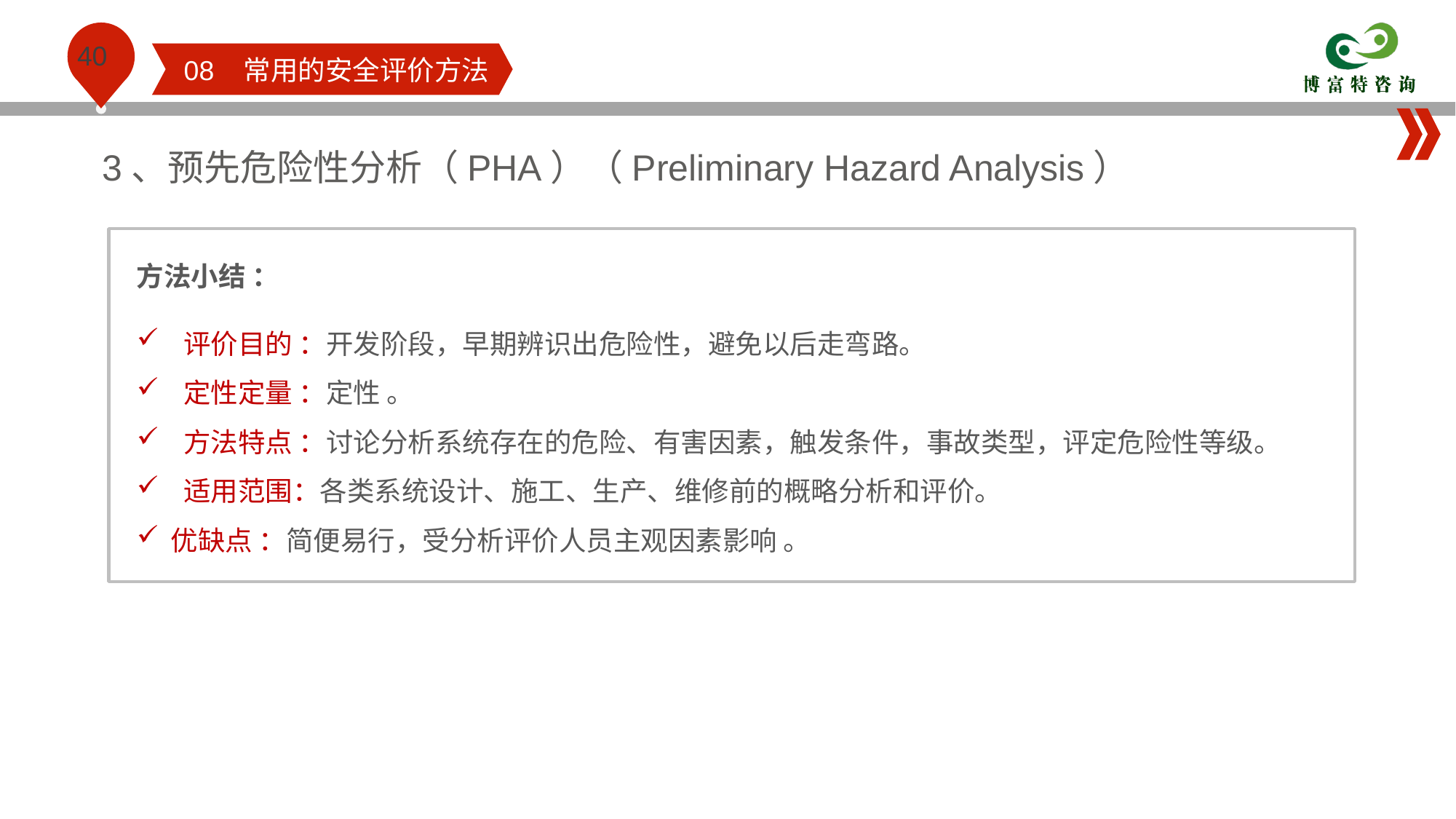

08   常用的安全评价方法
3、预先危险性分析（PHA）（Preliminary Hazard Analysis）

方法小结 ：
 评价目的 ：开发阶段，早期辨识出危险性，避免以后走弯路。
 定性定量 ：定性 。
 方法特点 ：讨论分析系统存在的危险、有害因素，触发条件，事故类型，评定危险性等级。
 适用范围：各类系统设计、施工、生产、维修前的概略分析和评价。
优缺点 ：简便易行，受分析评价人员主观因素影响 。